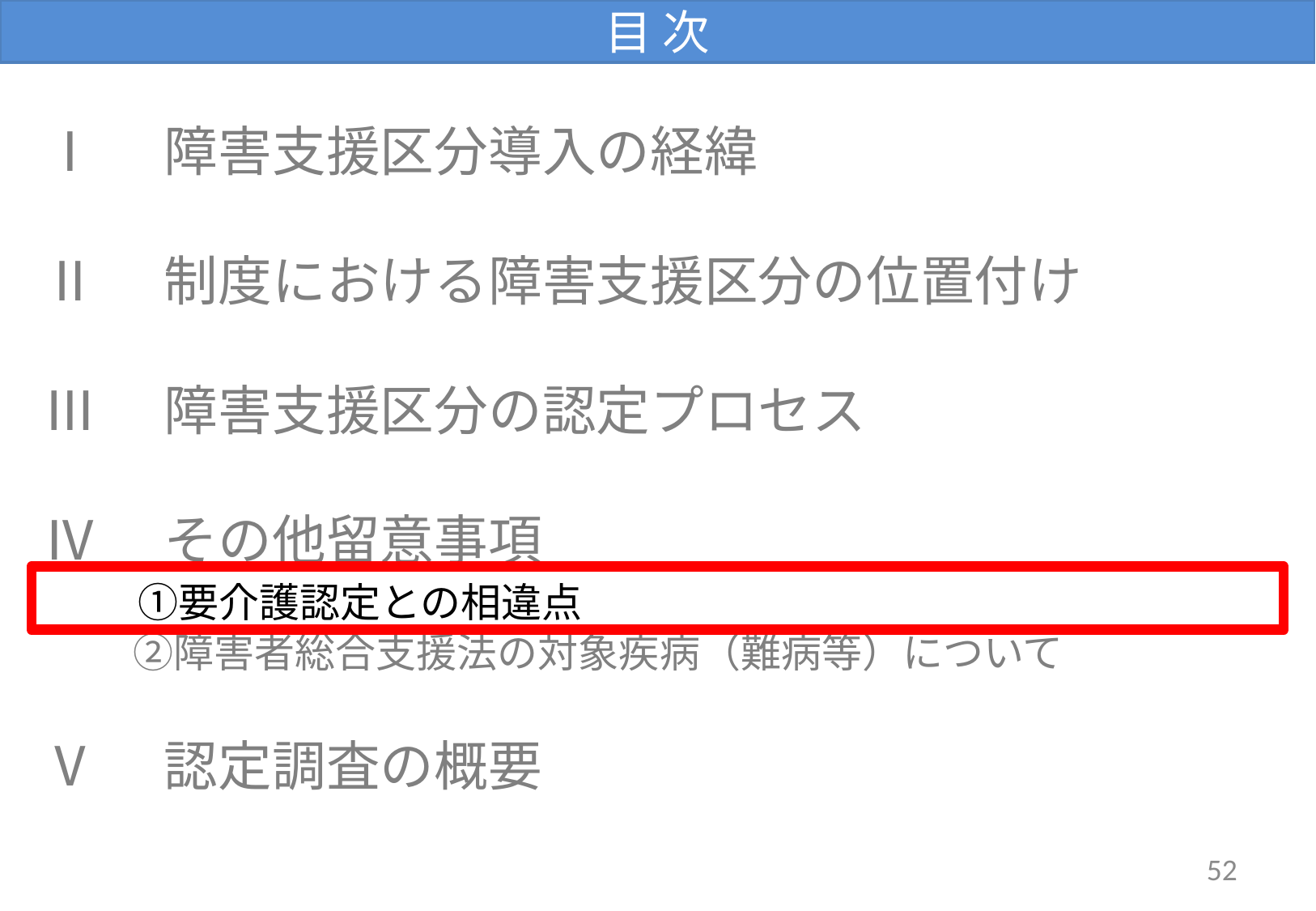

目 次
Ⅰ　障害支援区分導入の経緯

Ⅱ　制度における障害支援区分の位置付け

Ⅲ　障害支援区分の認定プロセス

Ⅳ　その他留意事項
　　①要介護認定との相違点
　　 ②障害者総合支援法の対象疾病（難病等）について

Ⅴ　認定調査の概要

52